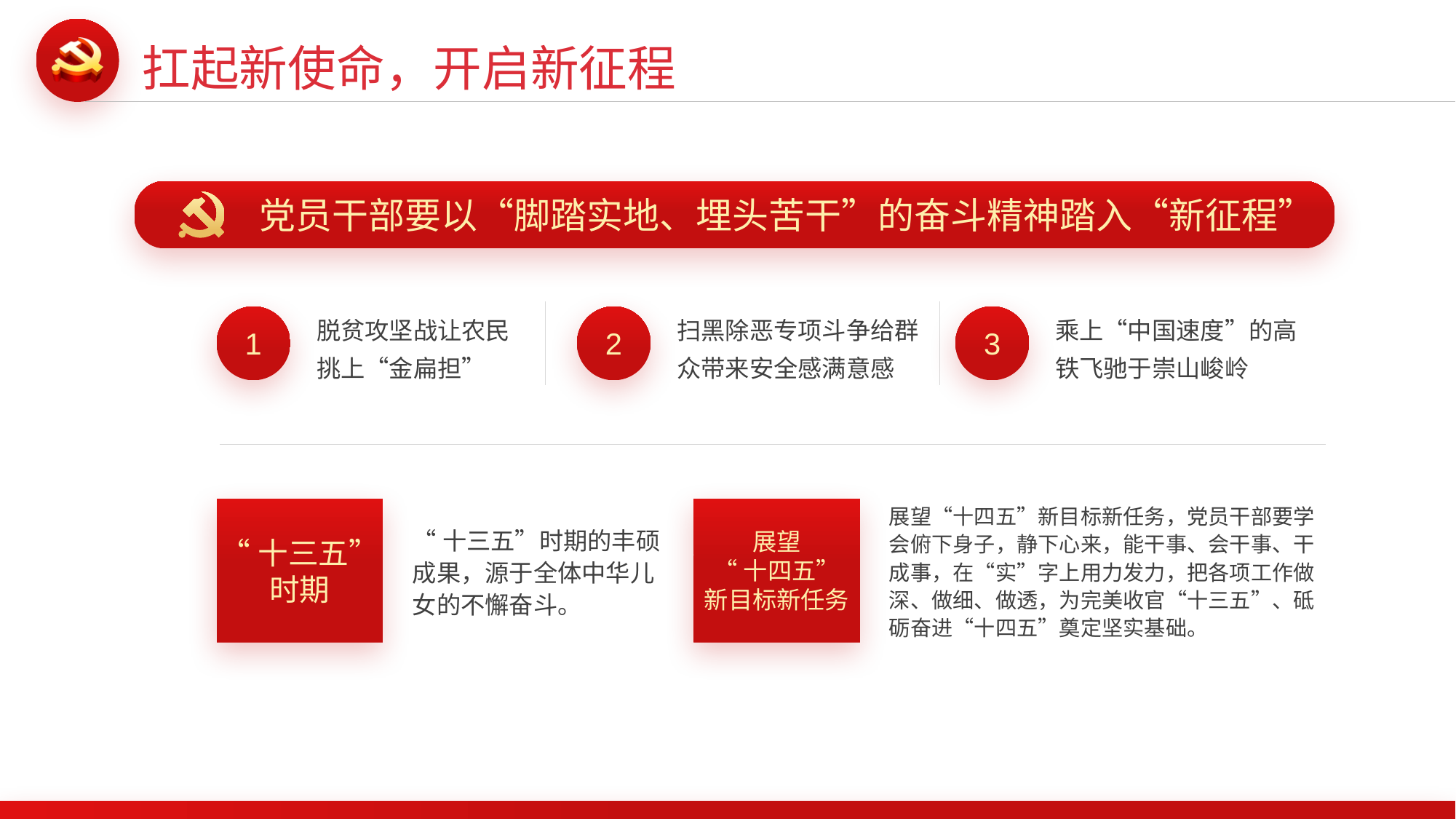

扛起新使命，开启新征程
党员干部要以“脚踏实地、埋头苦干”的奋斗精神踏入“新征程”

脱贫攻坚战让农民挑上“金扁担”
扫黑除恶专项斗争给群众带来安全感满意感
乘上“中国速度”的高铁飞驰于崇山峻岭

1
2
3
展望“十四五”新目标新任务，党员干部要学会俯下身子，静下心来，能干事、会干事、干成事，在“实”字上用力发力，把各项工作做深、做细、做透，为完美收官“十三五”、砥砺奋进“十四五”奠定坚实基础。
“十三五”时期
展望
“十四五”
新目标新任务
“十三五”时期的丰硕成果，源于全体中华儿女的不懈奋斗。